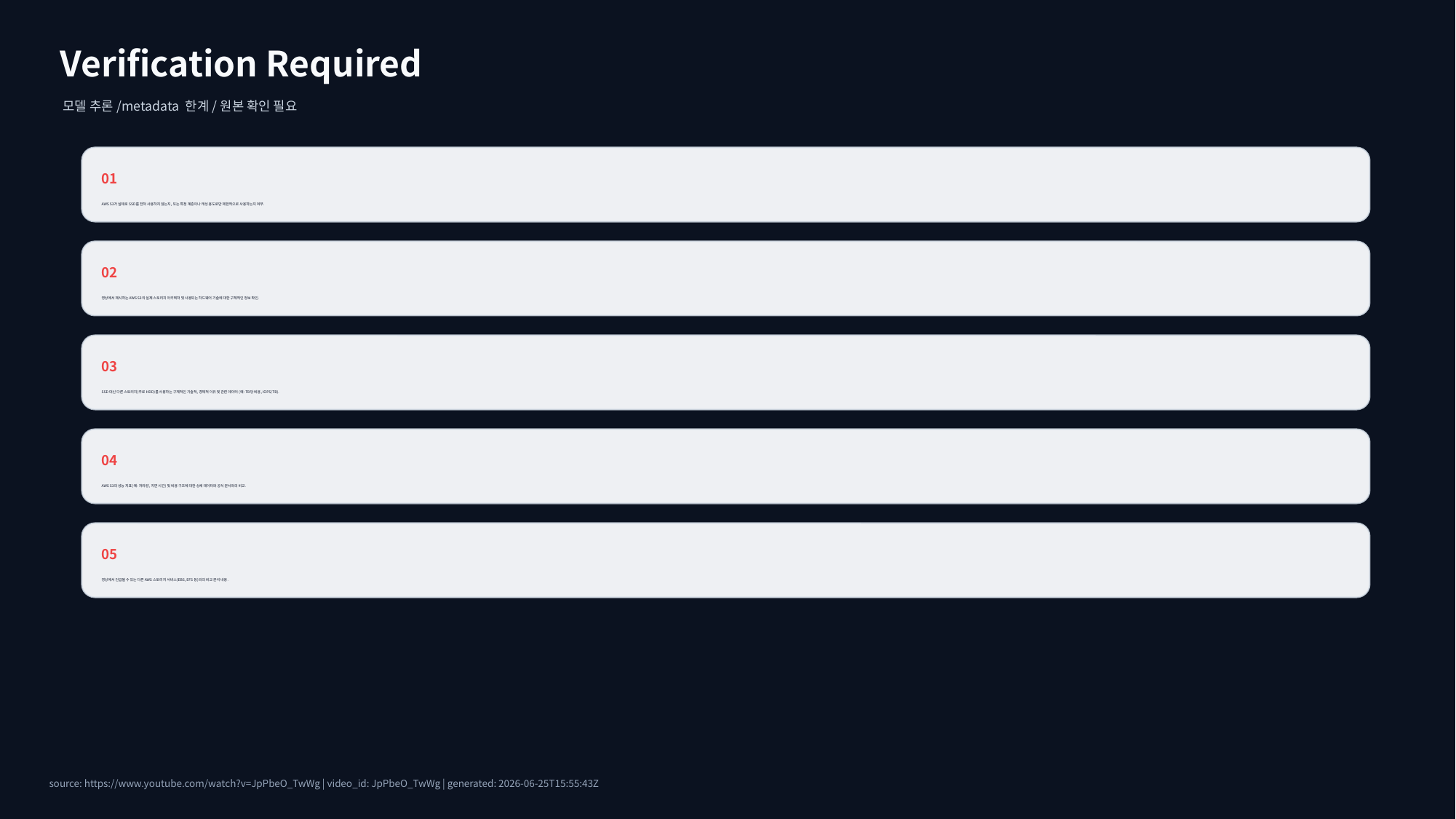

Verification Required
모델 추론/metadata 한계/원본 확인 필요

01
AWS S3가 실제로 SSD를 전혀 사용하지 않는지, 또는 특정 계층이나 캐싱 용도로만 제한적으로 사용하는지 여부.

02
영상에서 제시하는 AWS S3의 실제 스토리지 아키텍처 및 사용되는 하드웨어 기술에 대한 구체적인 정보 확인.

03
SSD 대신 다른 스토리지(주로 HDD)를 사용하는 구체적인 기술적, 경제적 이유 및 관련 데이터 (예: TB당 비용, IOPS/TB).

04
AWS S3의 성능 지표(예: 처리량, 지연 시간) 및 비용 구조에 대한 상세 데이터와 공식 문서와의 비교.

05
영상에서 언급될 수 있는 다른 AWS 스토리지 서비스(EBS, EFS 등)와의 비교 분석 내용.
source: https://www.youtube.com/watch?v=JpPbeO_TwWg | video_id: JpPbeO_TwWg | generated: 2026-06-25T15:55:43Z